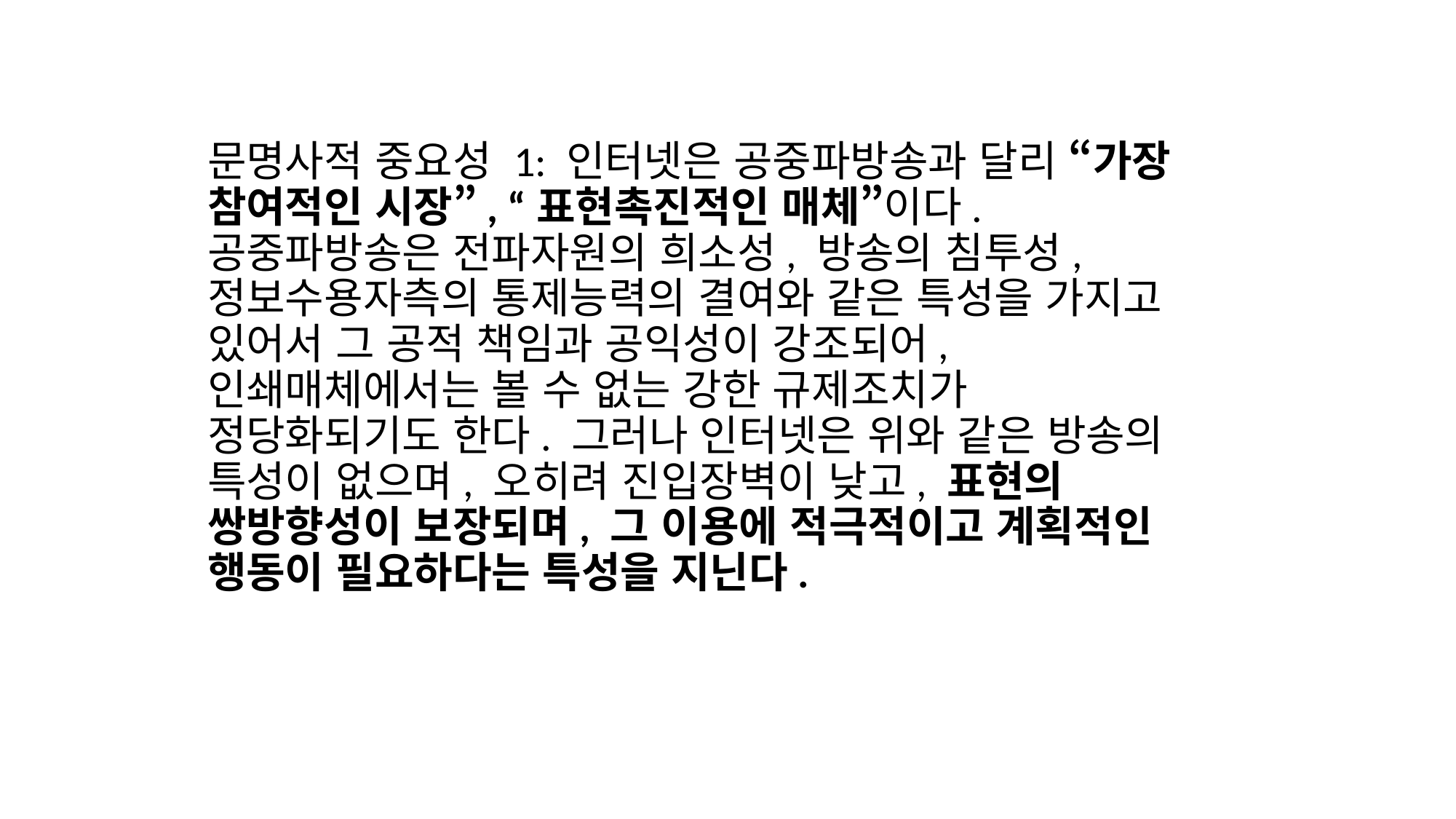

문명사적 중요성 1: 인터넷은 공중파방송과 달리 “가장 참여적인 시장”, “표현촉진적인 매체”이다. 공중파방송은 전파자원의 희소성, 방송의 침투성, 정보수용자측의 통제능력의 결여와 같은 특성을 가지고 있어서 그 공적 책임과 공익성이 강조되어, 인쇄매체에서는 볼 수 없는 강한 규제조치가 정당화되기도 한다. 그러나 인터넷은 위와 같은 방송의 특성이 없으며, 오히려 진입장벽이 낮고, 표현의 쌍방향성이 보장되며, 그 이용에 적극적이고 계획적인 행동이 필요하다는 특성을 지닌다.